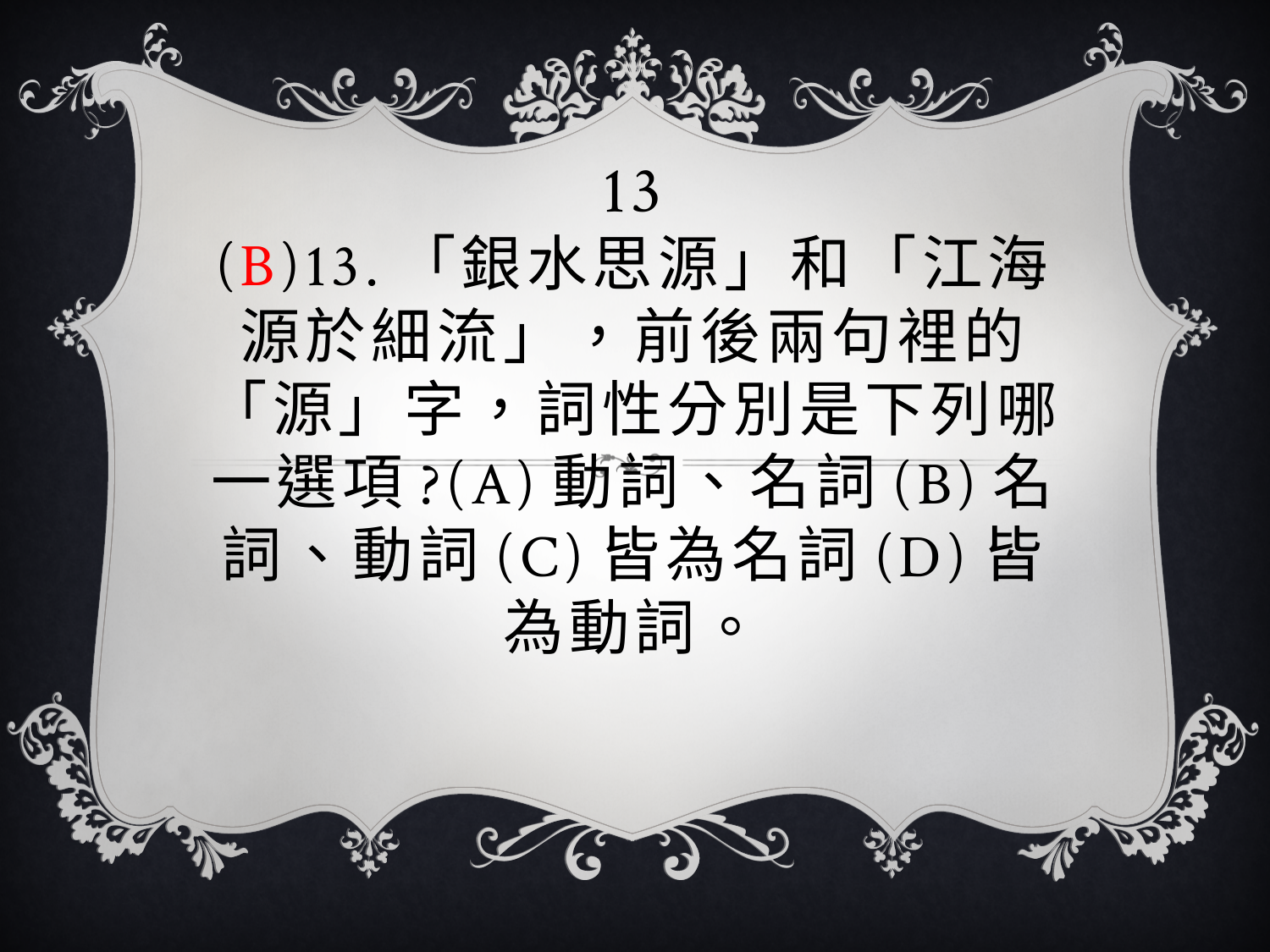

# 13 (B)13.「銀水思源」和「江海源於細流」，前後兩句裡的「源」字，詞性分別是下列哪一選項?(A)動詞、名詞(B)名詞、動詞(C)皆為名詞(D)皆為動詞。